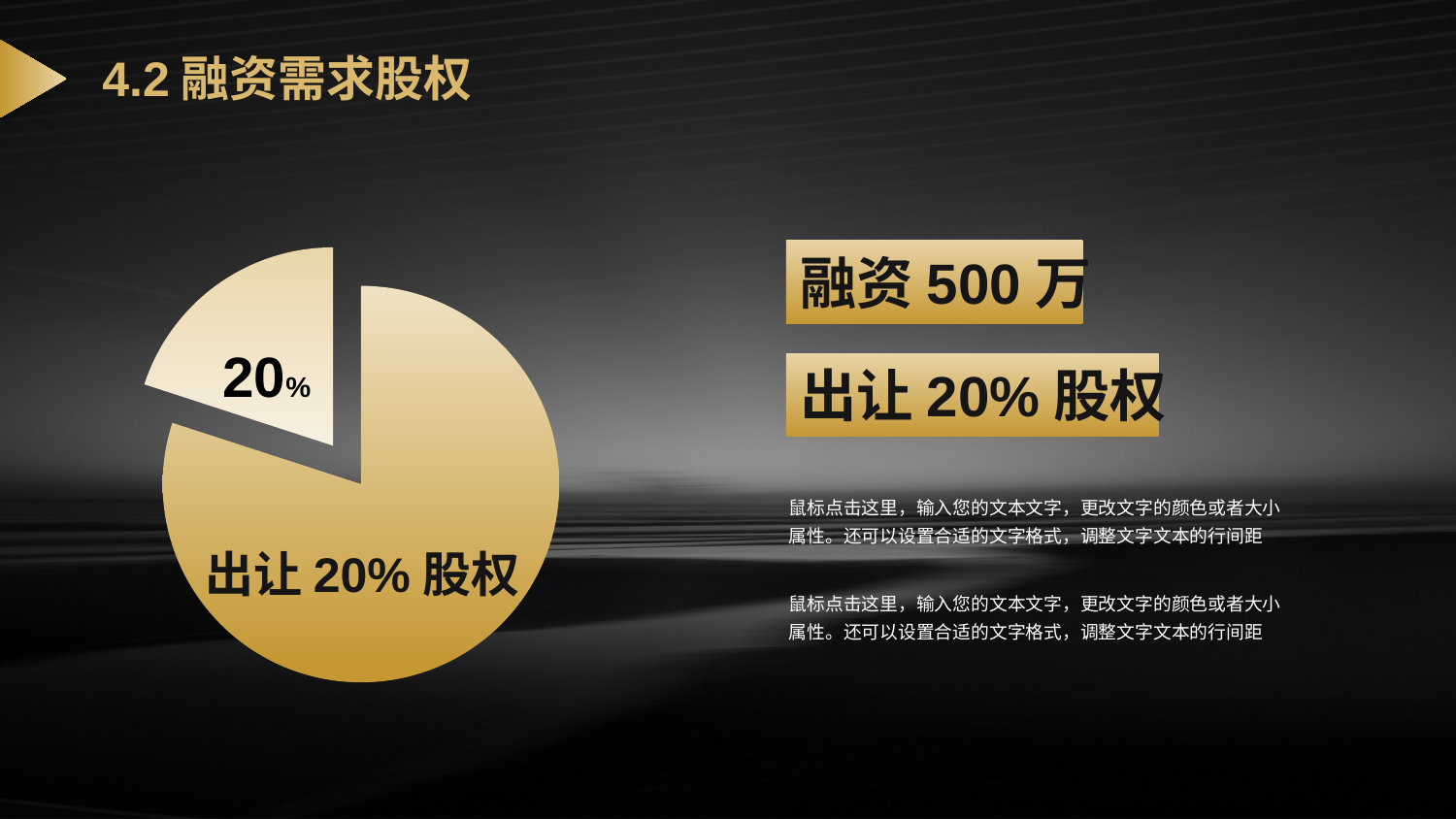

# 4.2融资需求股权

### Chart

| Category | 股份 |
|---|---|
| 保留股份 | 0.8 |
| 让出股份 | 0.2 |
融资500万
20%
出让20%股权
鼠标点击这里，输入您的文本文字，更改文字的颜色或者大小属性。还可以设置合适的文字格式，调整文字文本的行间距
出让20%股权
鼠标点击这里，输入您的文本文字，更改文字的颜色或者大小属性。还可以设置合适的文字格式，调整文字文本的行间距